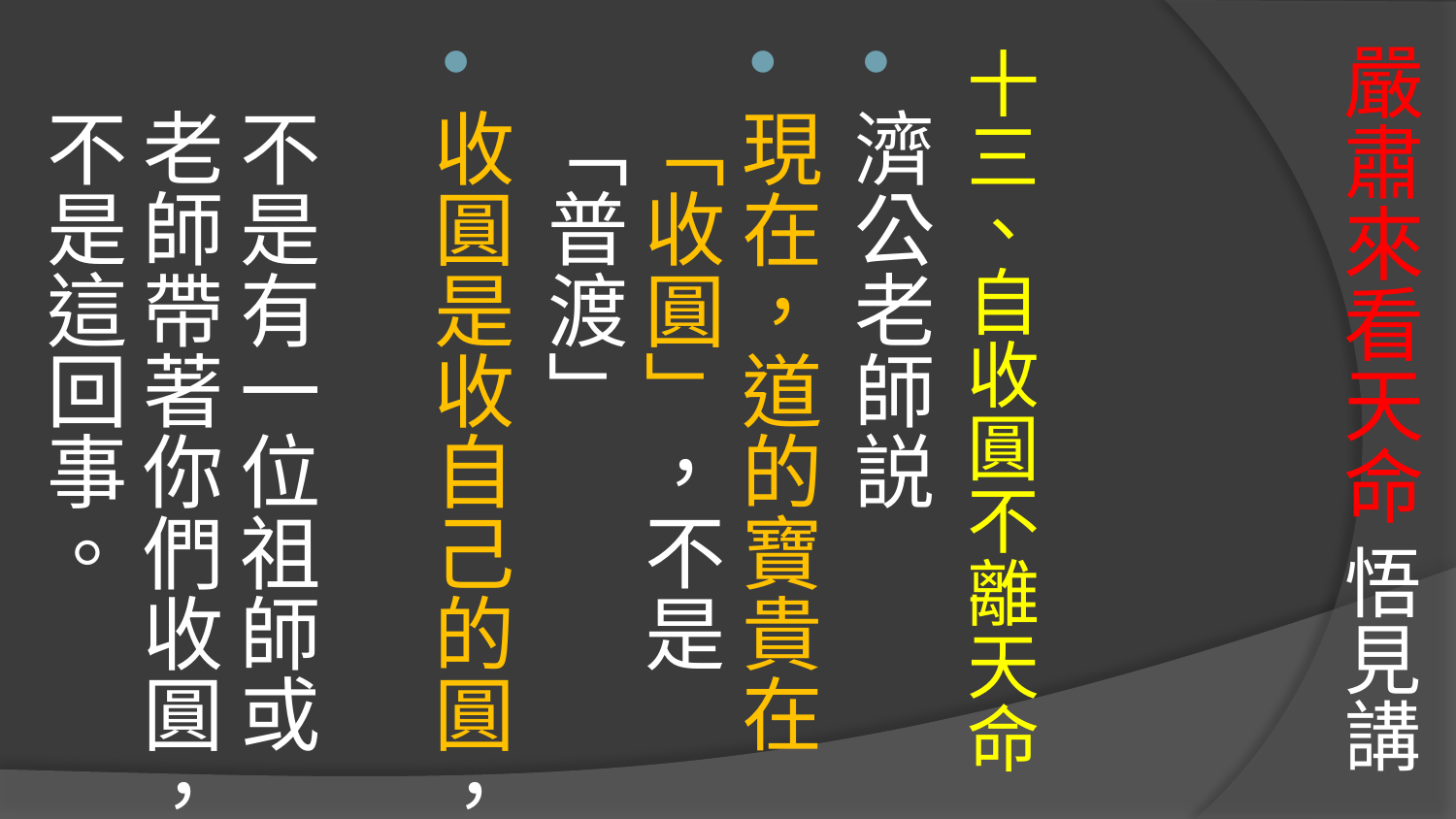

# 嚴肅來看天命 悟見講
十三、自收圓不離天命
濟公老師説
現在，道的寶貴在「收圓」，不是「普渡」
收圓是收自己的圓，
不是有一位祖師或老師帶著你們收圓，不是這回事。